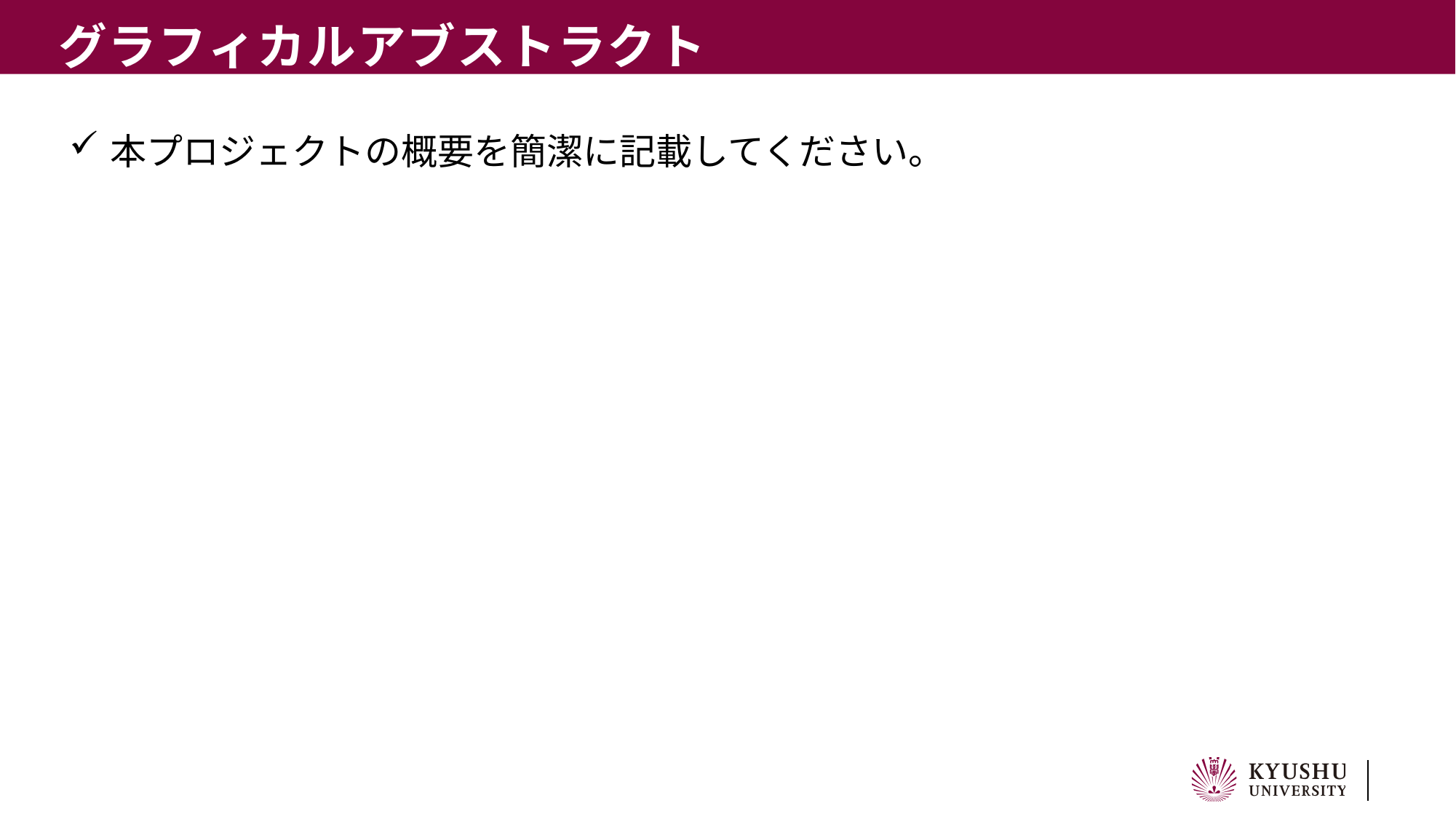

# グラフィカルアブストラクト
本プロジェクトの概要を簡潔に記載してください。